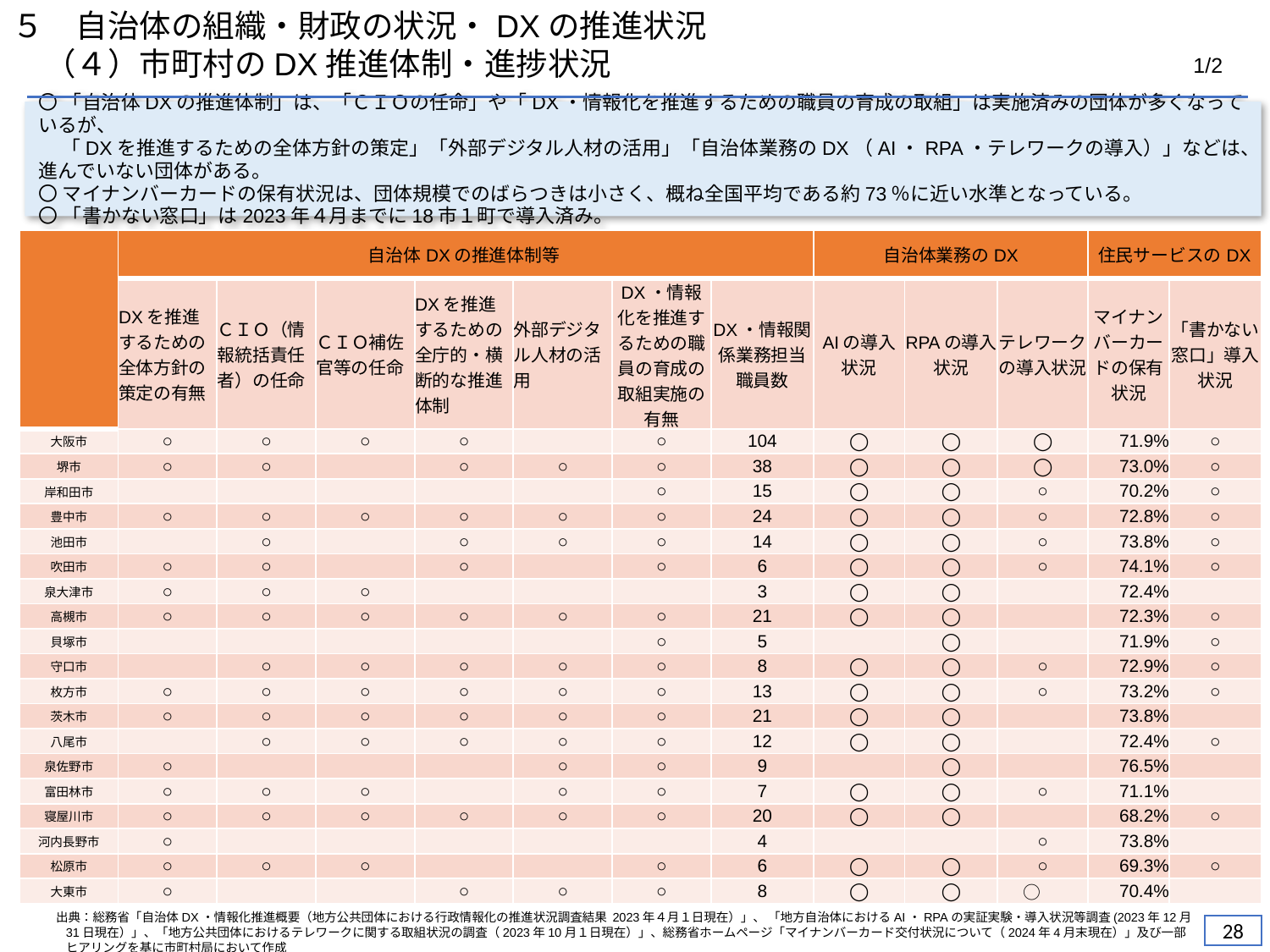

５　自治体の組織・財政の状況・DXの推進状況
　（４）市町村のDX推進体制・進捗状況
1/2
〇 「自治体DXの推進体制」は、「ＣＩＯの任命」や「DX・情報化を推進するための職員の育成の取組」は実施済みの団体が多くなっているが、
    「DXを推進するための全体方針の策定」「外部デジタル人材の活用」「自治体業務のDX（AI・RPA・テレワークの導入）」などは、進んでいない団体がある。
〇 マイナンバーカードの保有状況は、団体規模でのばらつきは小さく、概ね全国平均である約73％に近い水準となっている。
〇 「書かない窓口」は2023年４月までに18市１町で導入済み。
|  | 自治体DXの推進体制等 |  |  |  |  |  |  | 自治体業務のDX |  |  | 住民サービスのDX |  |
| --- | --- | --- | --- | --- | --- | --- | --- | --- | --- | --- | --- | --- |
|  | DXを推進するための全体方針の策定の有無 | ＣＩＯ（情報統括責任者）の任命 | ＣＩＯ補佐官等の任命 | DXを推進するための全庁的・横断的な推進体制 | 外部デジタル人材の活用 | DX・情報化を推進するための職員の育成の取組実施の有無 | DX・情報関係業務担当職員数 | AIの導入状況 | RPAの導入状況 | テレワークの導入状況 | マイナンバーカードの保有状況 | 「書かない窓口」導入状況 |
| 大阪市 | ○ | ○ | ○ | ○ |  | ○ | 104 | ◯ | ◯ | ◯ | 71.9% | ○ |
| 堺市 | ○ | ○ |  | ○ | ○ | ○ | 38 | ◯ | ◯ | ◯ | 73.0% | ○ |
| 岸和田市 |  |  |  |  |  | ○ | 15 | ◯ | ◯ | ○ | 70.2% | ○ |
| 豊中市 | ○ | ○ | ○ | ○ | ○ | ○ | 24 | ◯ | ◯ | ○ | 72.8% | ○ |
| 池田市 |  | ○ |  | ○ | ○ | ○ | 14 | ◯ | ◯ | ○ | 73.8% | ○ |
| 吹田市 | ○ | ○ |  | ○ |  | ○ | 6 | ◯ | ◯ | ○ | 74.1% | ○ |
| 泉大津市 | ○ | ○ | ○ |  |  |  | 3 | ◯ | ◯ |  | 72.4% |  |
| 高槻市 | ○ | ○ | ○ | ○ | ○ | ○ | 21 | ◯ | ◯ |  | 72.3% | ○ |
| 貝塚市 |  |  |  |  |  | ○ | 5 |  | ◯ |  | 71.9% | ○ |
| 守口市 |  | ○ | ○ | ○ | ○ | ○ | 8 | ◯ | ◯ | ○ | 72.9% | ○ |
| 枚方市 | ○ | ○ | ○ | ○ | ○ | ○ | 13 | ◯ | ◯ | ○ | 73.2% | ○ |
| 茨木市 | ○ | ○ | ○ | ○ | ○ | ○ | 21 | ◯ | ◯ |  | 73.8% |  |
| 八尾市 |  | ○ | ○ | ○ | ○ | ○ | 12 | ◯ | ◯ |  | 72.4% | ○ |
| 泉佐野市 | ○ |  |  |  | ○ | ○ | 9 |  | ◯ |  | 76.5% |  |
| 富田林市 | ○ | ○ | ○ |  | ○ | ○ | 7 | ◯ | ◯ | ○ | 71.1% |  |
| 寝屋川市 | ○ | ○ | ○ | ○ | ○ | ○ | 20 | ◯ | ◯ |  | 68.2% | ○ |
| 河内長野市 | ○ |  |  |  |  |  | 4 |  |  | ○ | 73.8% |  |
| 松原市 | ○ | ○ | ○ |  |  | ○ | 6 | ◯ | ◯ | ○ | 69.3% | ○ |
| 大東市 | ○ |  |  | ○ | ○ | ○ | 8 | ◯ | ◯ | ○ | 70.4% |  |
出典：総務省「自治体DX・情報化推進概要（地方公共団体における行政情報化の推進状況調査結果 2023年４月１日現在）」、 「地方自治体におけるAI・RPAの実証実験・導入状況等調査(2023年12月31日現在）」、「地方公共団体におけるテレワークに関する取組状況の調査（2023年10月１日現在）」、総務省ホームページ「マイナンバーカード交付状況について（2024年4月末現在）」及び一部ヒアリングを基に市町村局において作成
28